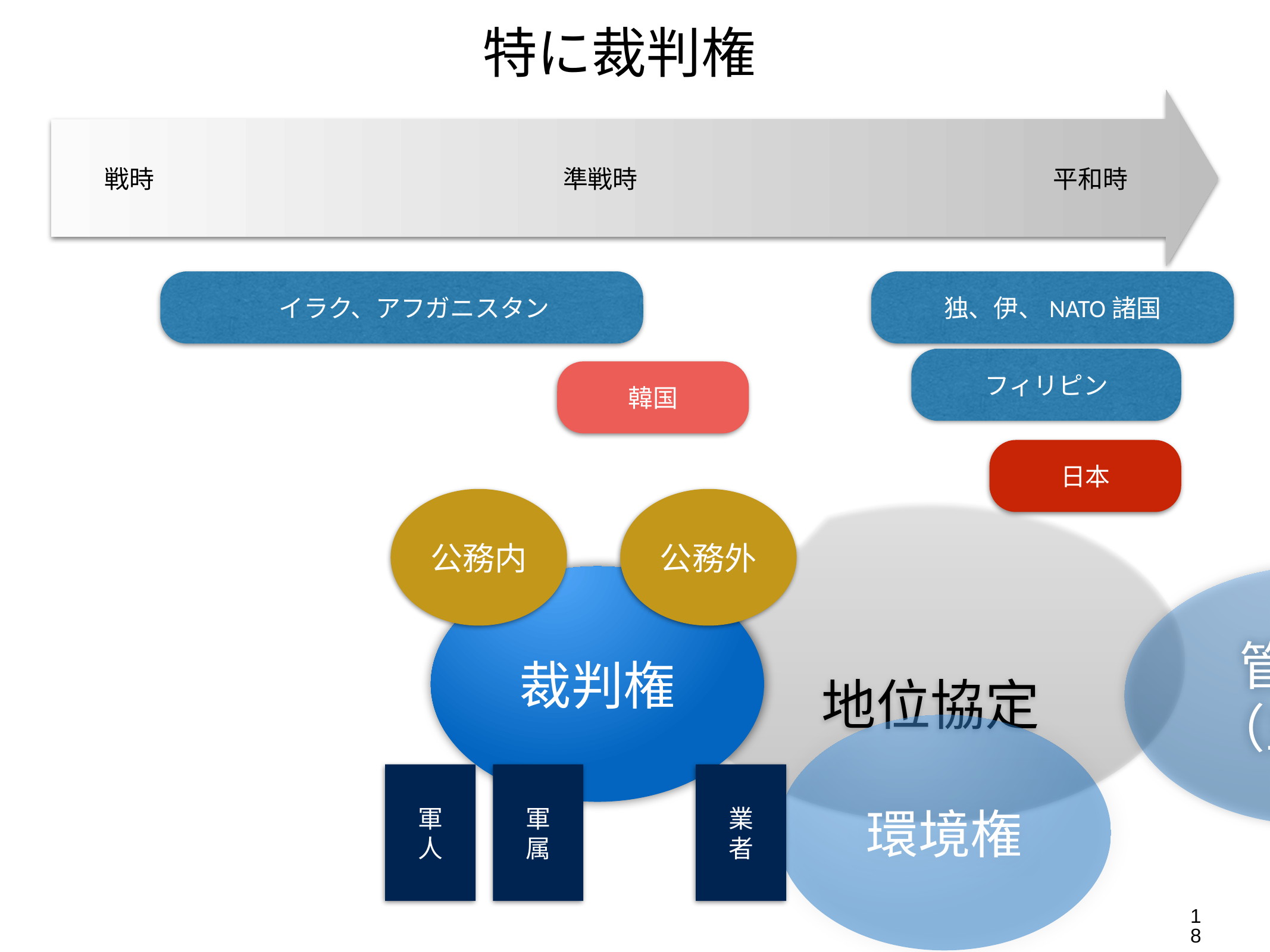

特に裁判権

戦時
準戦時
平和時
　イラク、アフガニスタン
独、伊、NATO諸国
フィリピン
韓国
日本
公務内
公務外

地位協定
裁判権
管理権
（主権）
環境権
軍
人
軍
属
業
者
18